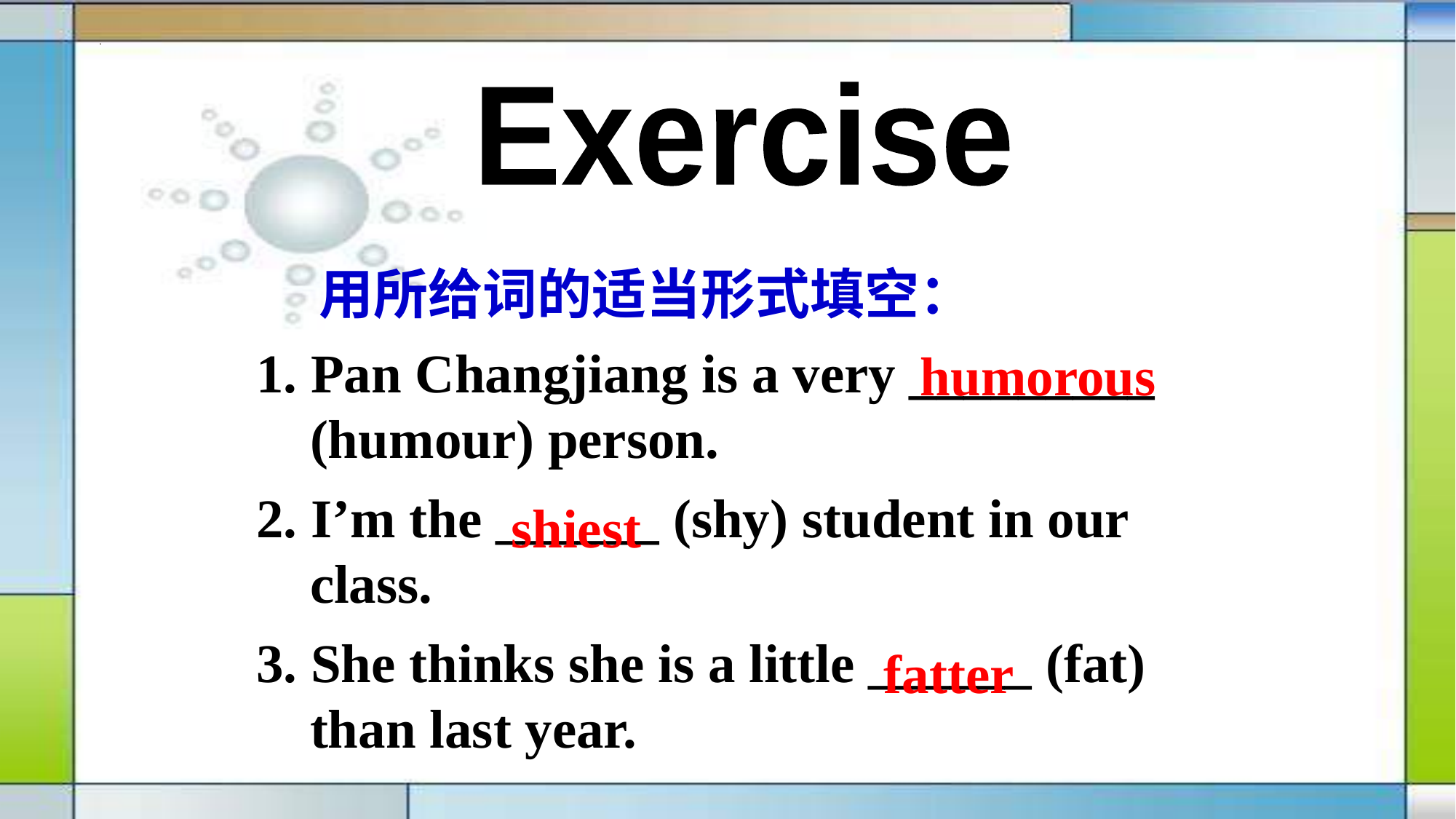

Exercise
    用所给词的适当形式填空：
1. Pan Changjiang is a very _________ 	(humour) person.
2. I’m the ______ (shy) student in our 	class.
3. She thinks she is a little ______ (fat) 	than last year.
humorous
shiest
fatter